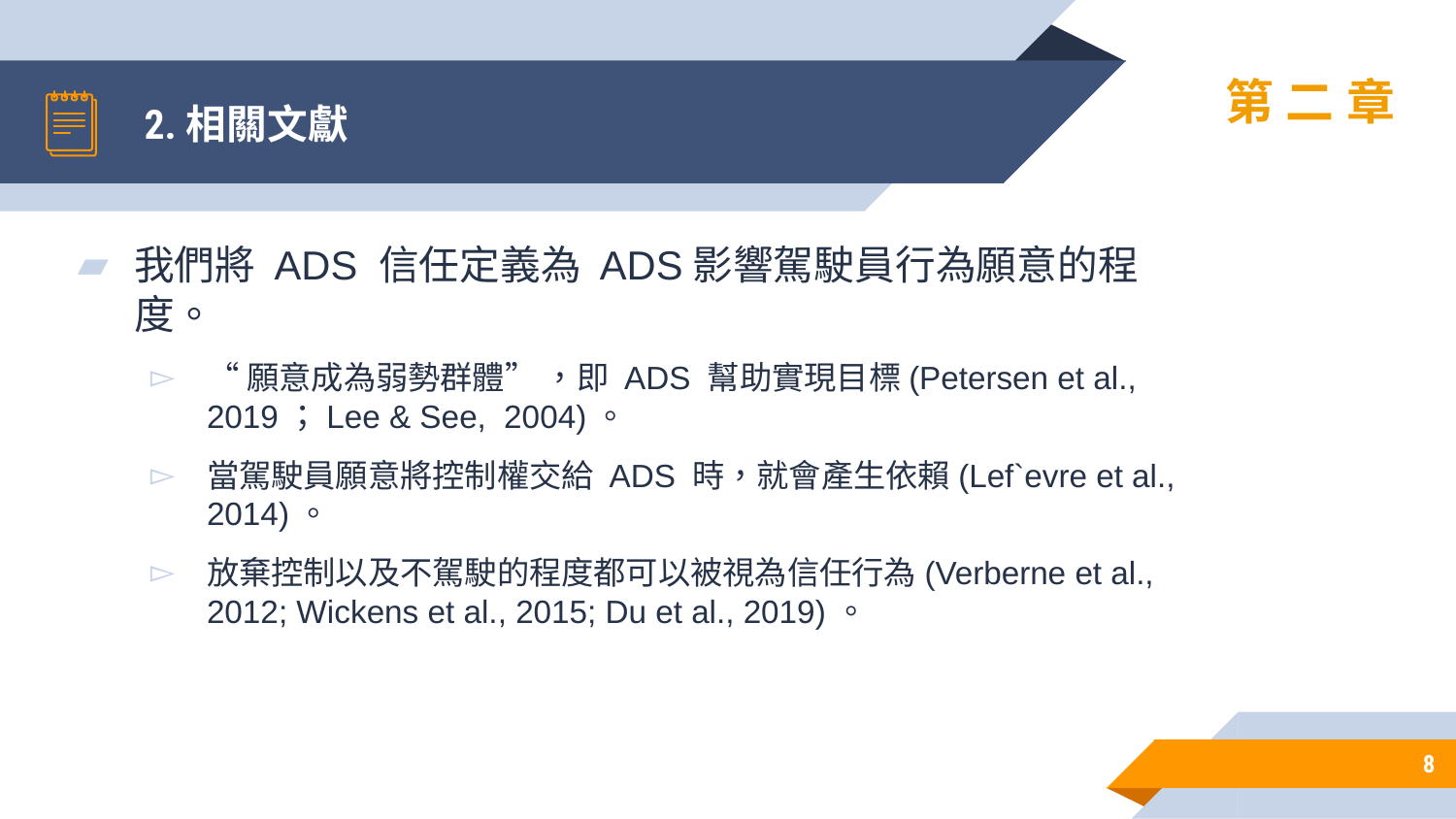

# 2.相關文獻
第二章

我們將 ADS 信任定義為 ADS影響駕駛員行為願意的程度。
“願意成為弱勢群體” ，即 ADS 幫助實現⽬標(Petersen et al., 2019；Lee & See,  2004)。
當駕駛員願意將控制權交給 ADS 時，就會產⽣依賴(Lef`evre et al., 2014)。
放棄控制以及不駕駛的程度都可以被視為信任行為(Verberne et al., 2012; Wickens et al., 2015; Du et al., 2019)。

8